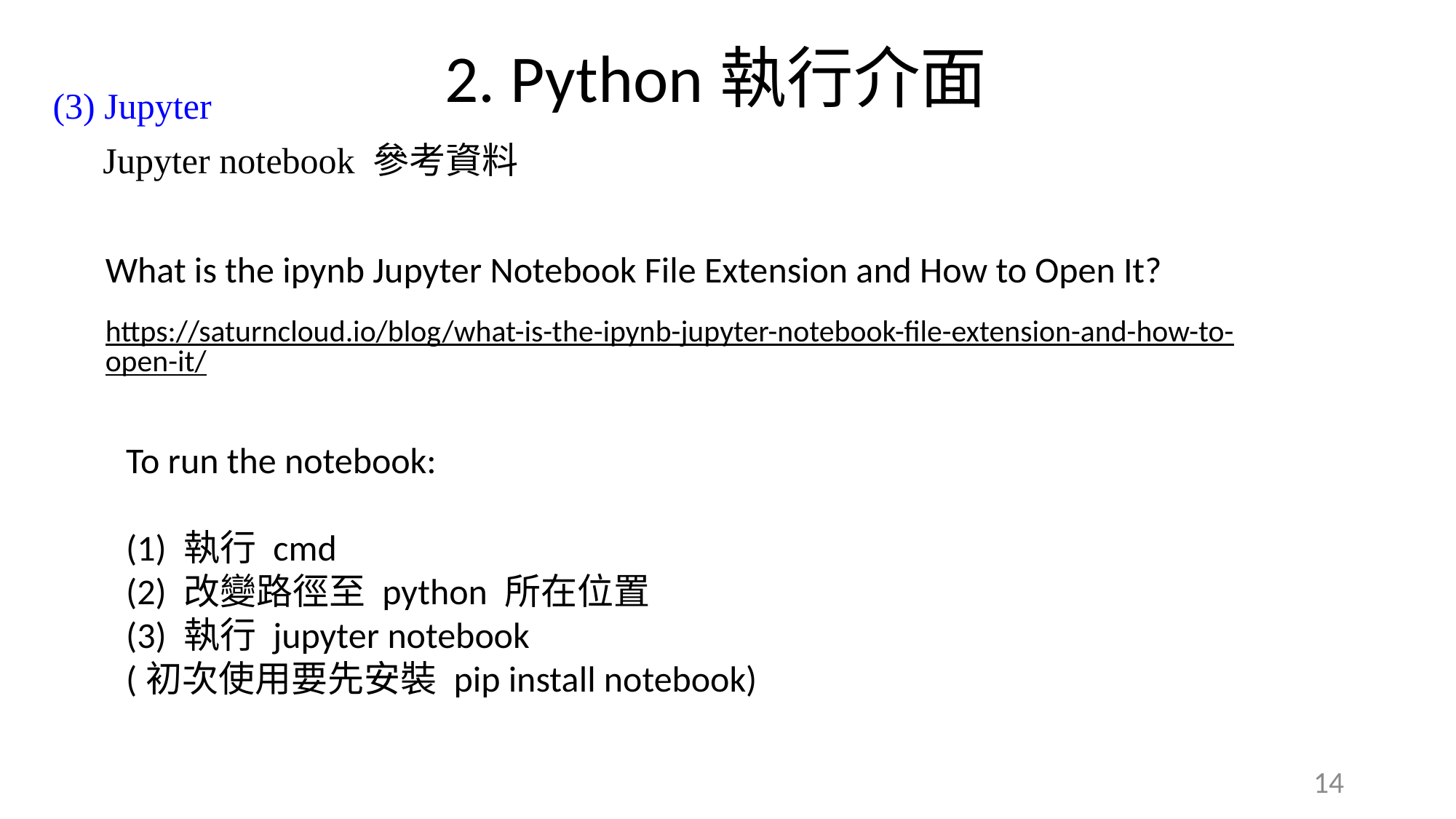

2. Python執行介面
(3) Jupyter
Jupyter notebook 參考資料
What is the ipynb Jupyter Notebook File Extension and How to Open It?
https://saturncloud.io/blog/what-is-the-ipynb-jupyter-notebook-file-extension-and-how-to-open-it/
To run the notebook:

(1) 執行 cmd
(2) 改變路徑至 python 所在位置
(3) 執行 jupyter notebook
(初次使用要先安裝 pip install notebook)
14